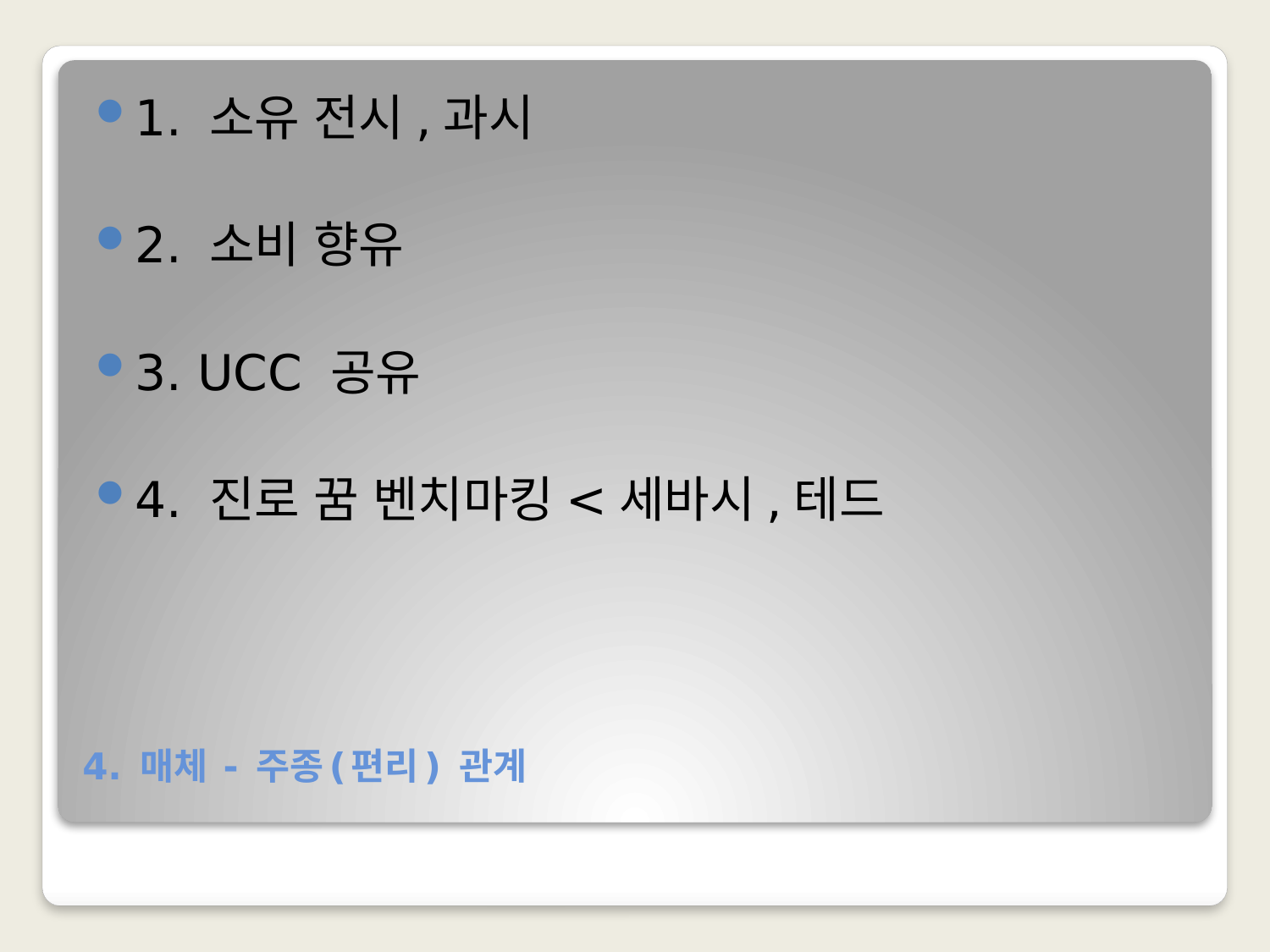

1. 소유 전시,과시

2. 소비 향유

3. UCC 공유

4. 진로 꿈 벤치마킹<세바시,테드
# 4. 매체 - 주종(편리) 관계